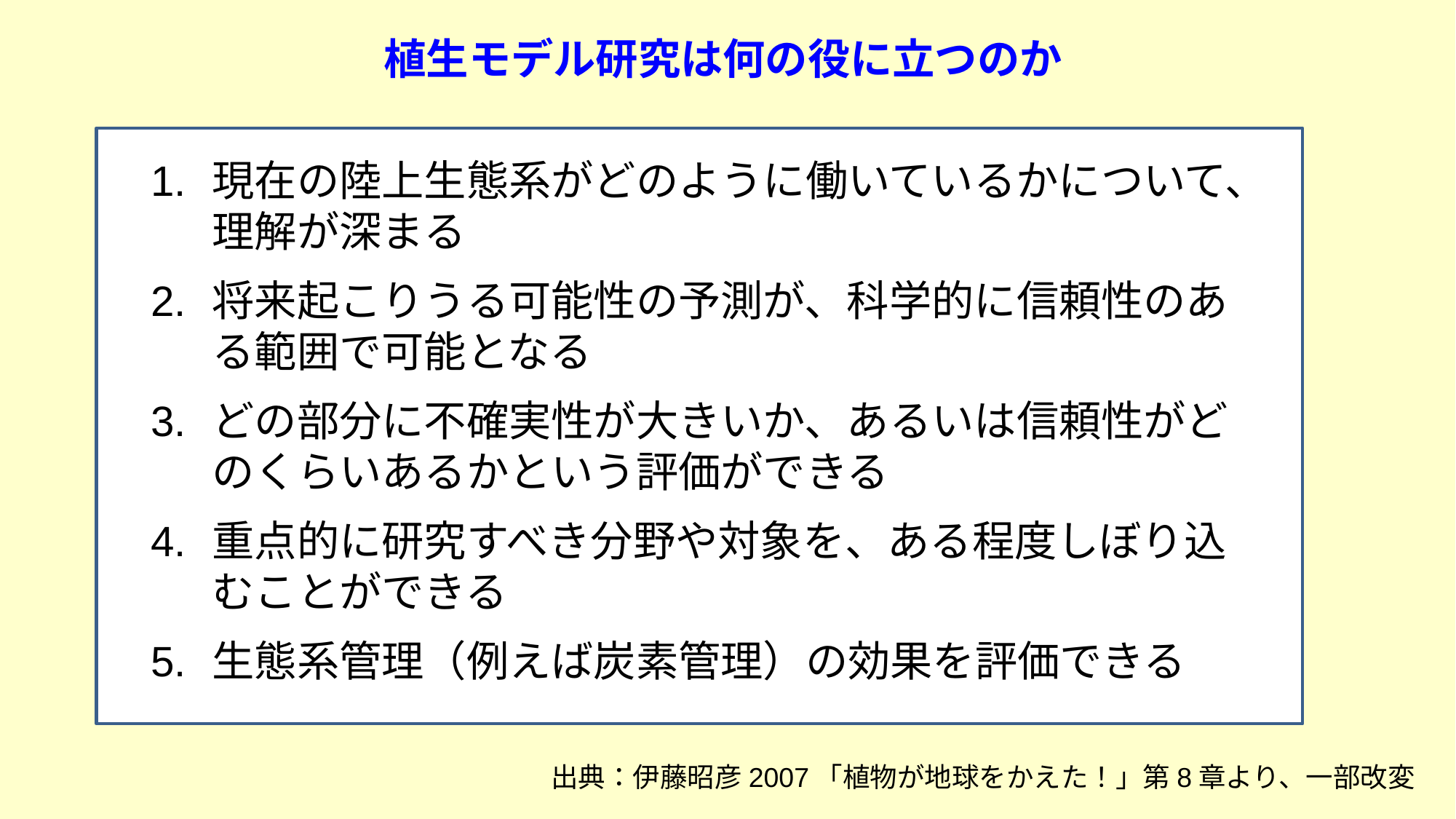

植生モデル研究は何の役に立つのか

現在の陸上生態系がどのように働いているかについて、理解が深まる
将来起こりうる可能性の予測が、科学的に信頼性のある範囲で可能となる
どの部分に不確実性が大きいか、あるいは信頼性がどのくらいあるかという評価ができる
重点的に研究すべき分野や対象を、ある程度しぼり込むことができる
生態系管理（例えば炭素管理）の効果を評価できる
出典：伊藤昭彦2007「植物が地球をかえた！」第8章より、一部改変